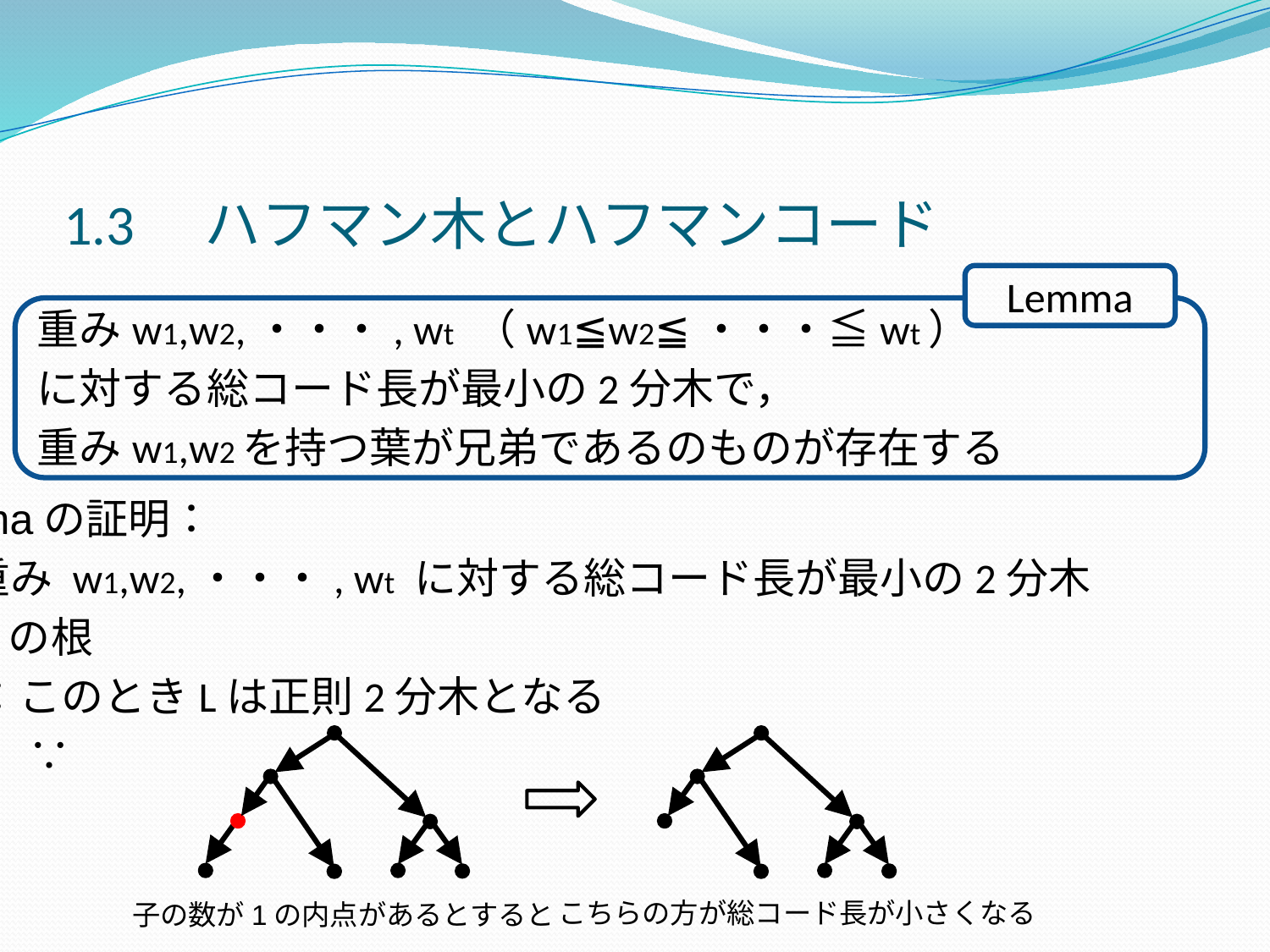

# 1.3　ハフマン木とハフマンコード
Lemma
重みw1,w2,・・・, wt （w1≦w2≦・・・≦wt）
に対する総コード長が最小の2分木で，
重みw1,w2を持つ葉が兄弟であるのものが存在する

Lemmaの証明：
L：重み w1,w2,・・・, wt に対する総コード長が最小の2分木
rL：Lの根
注意：このときLは正則2分木となる
　　　 ∵

こちらの方が総コード長が小さくなる
子の数が1の内点があるとすると